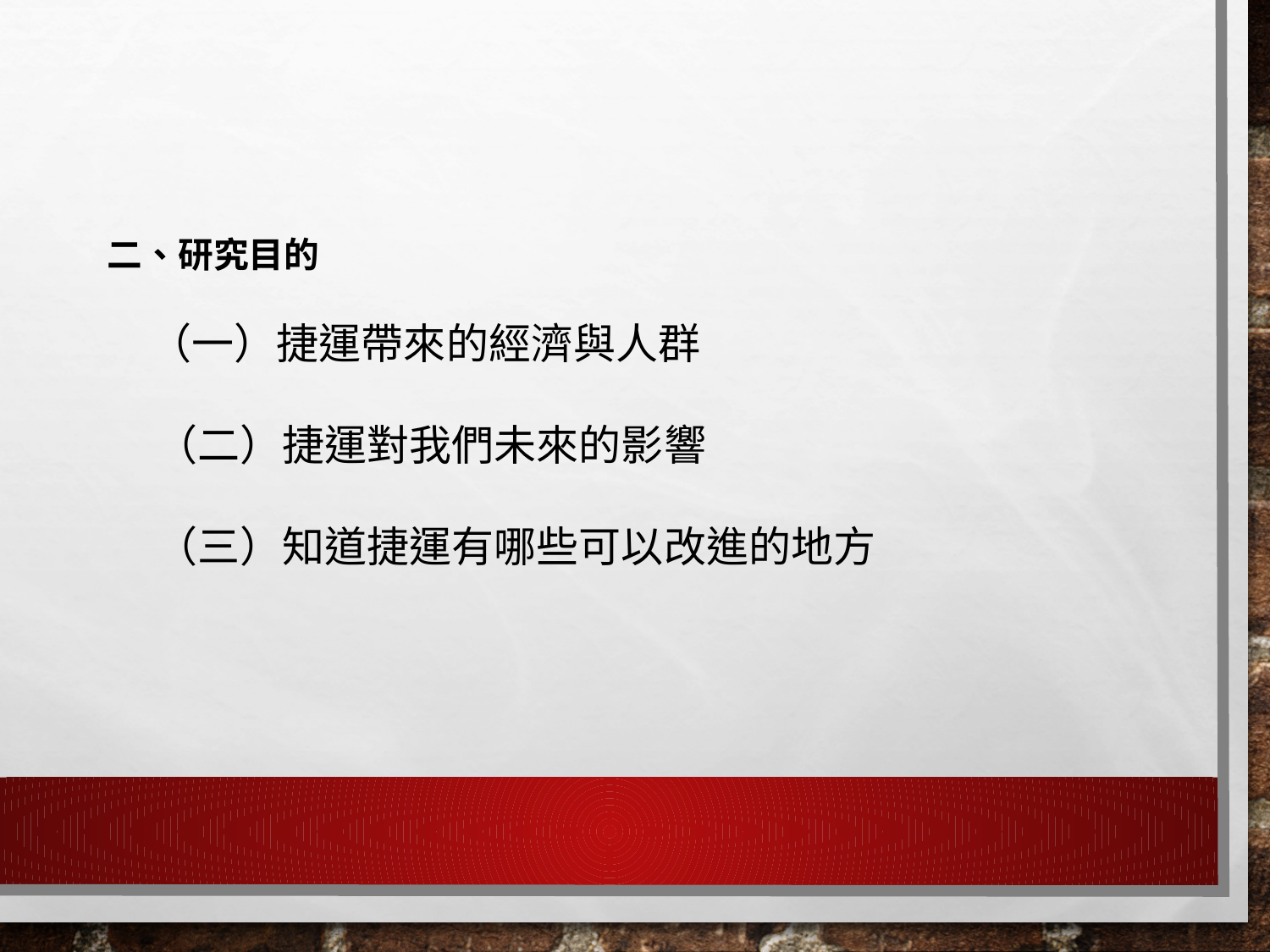

二、研究目的

　（一）捷運帶來的經濟與人群
    （二）捷運對我們未來的影響
    （三）知道捷運有哪些可以改進的地方